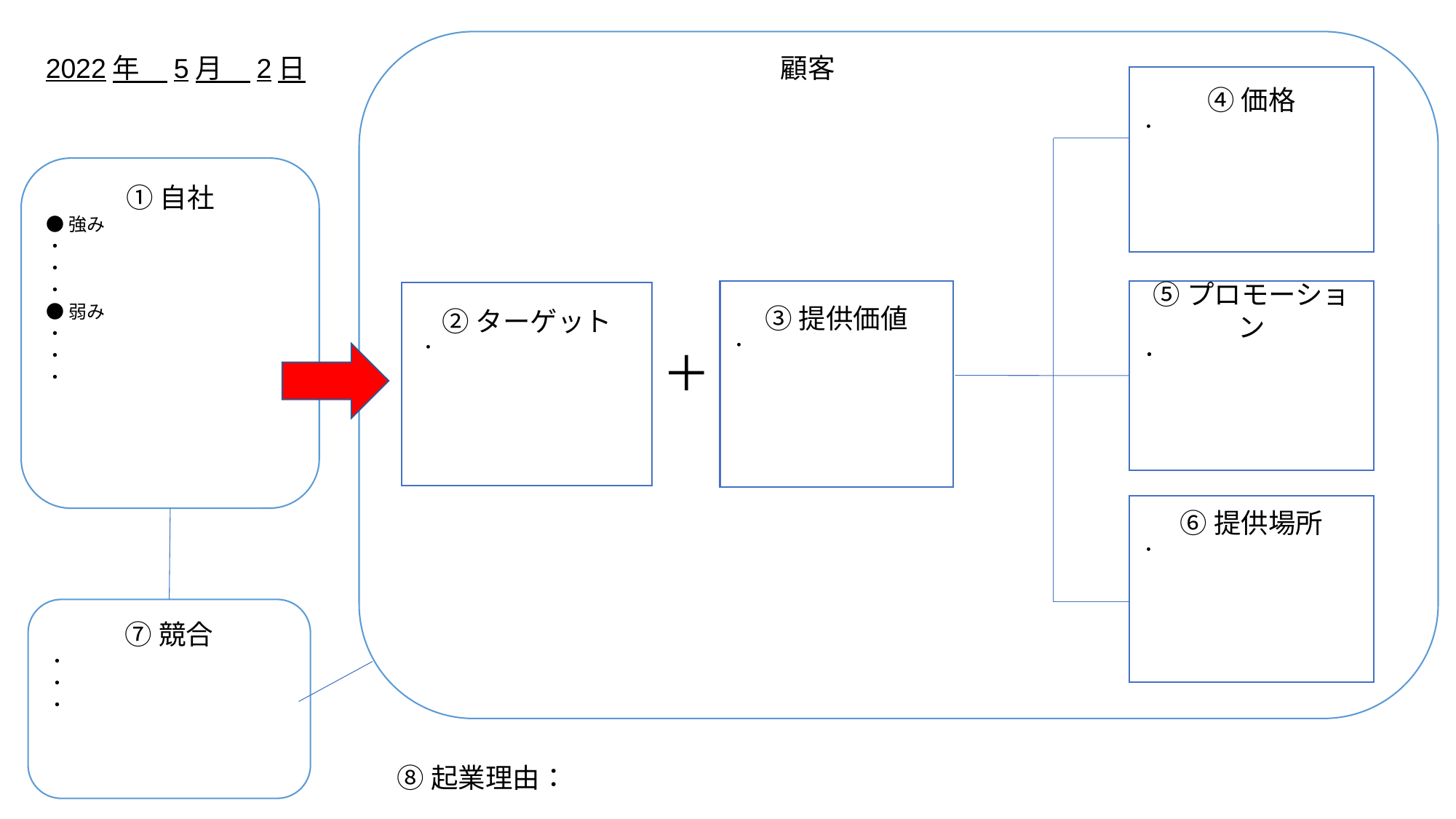

顧客
2022年　5月　2日
④価格
・

①自社
●強み
・
・
・
●弱み
・
・
・

③提供価値
・

⑤プロモーション
・

②ターゲット
 ・

＋

⑥提供場所
・

⑦競合
・
・
・

⑧起業理由：